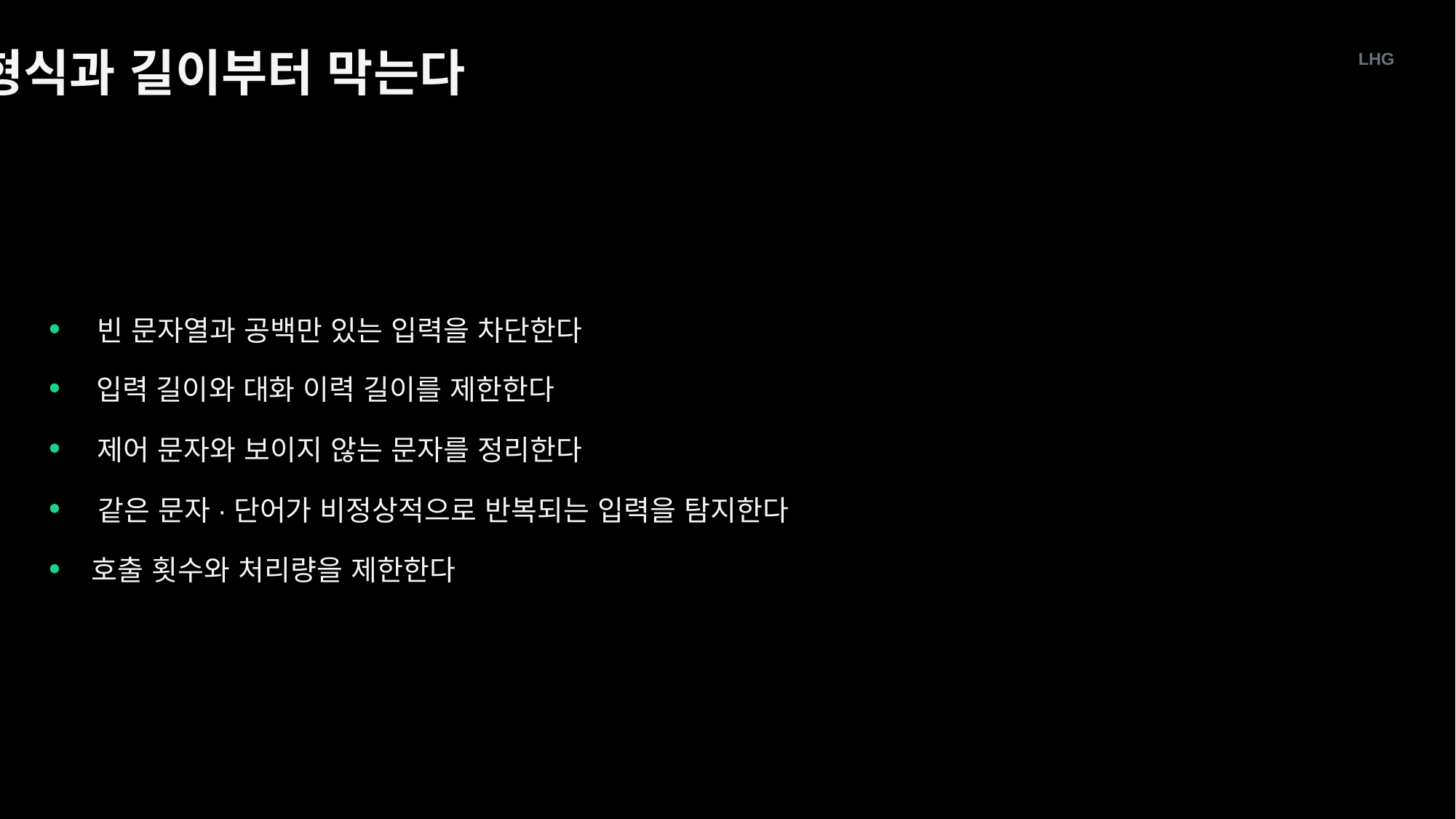

형식과 길이부터 막는다
LHG
빈 문자열과 공백만 있는 입력을 차단한다

입력 길이와 대화 이력 길이를 제한한다

제어 문자와 보이지 않는 문자를 정리한다

같은 문자·단어가 비정상적으로 반복되는 입력을 탐지한다

호출 횟수와 처리량을 제한한다